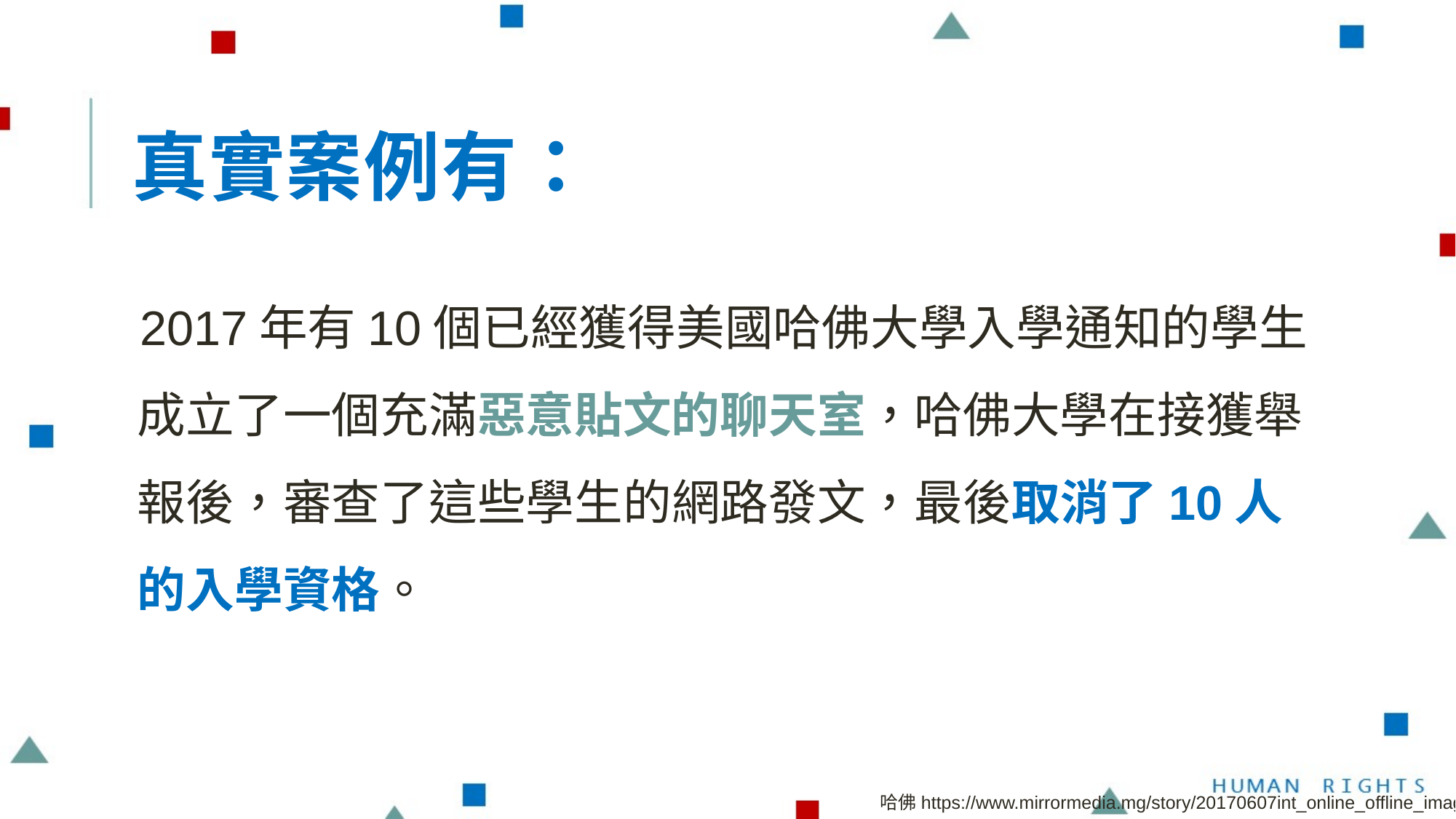

# 真實案例有：
2017年有10個已經獲得美國哈佛大學入學通知的學生成立了一個充滿惡意貼文的聊天室，哈佛大學在接獲舉報後，審查了這些學生的網路發文，最後取消了10人的入學資格。

哈佛https://www.mirrormedia.mg/story/20170607int_online_offline_image/